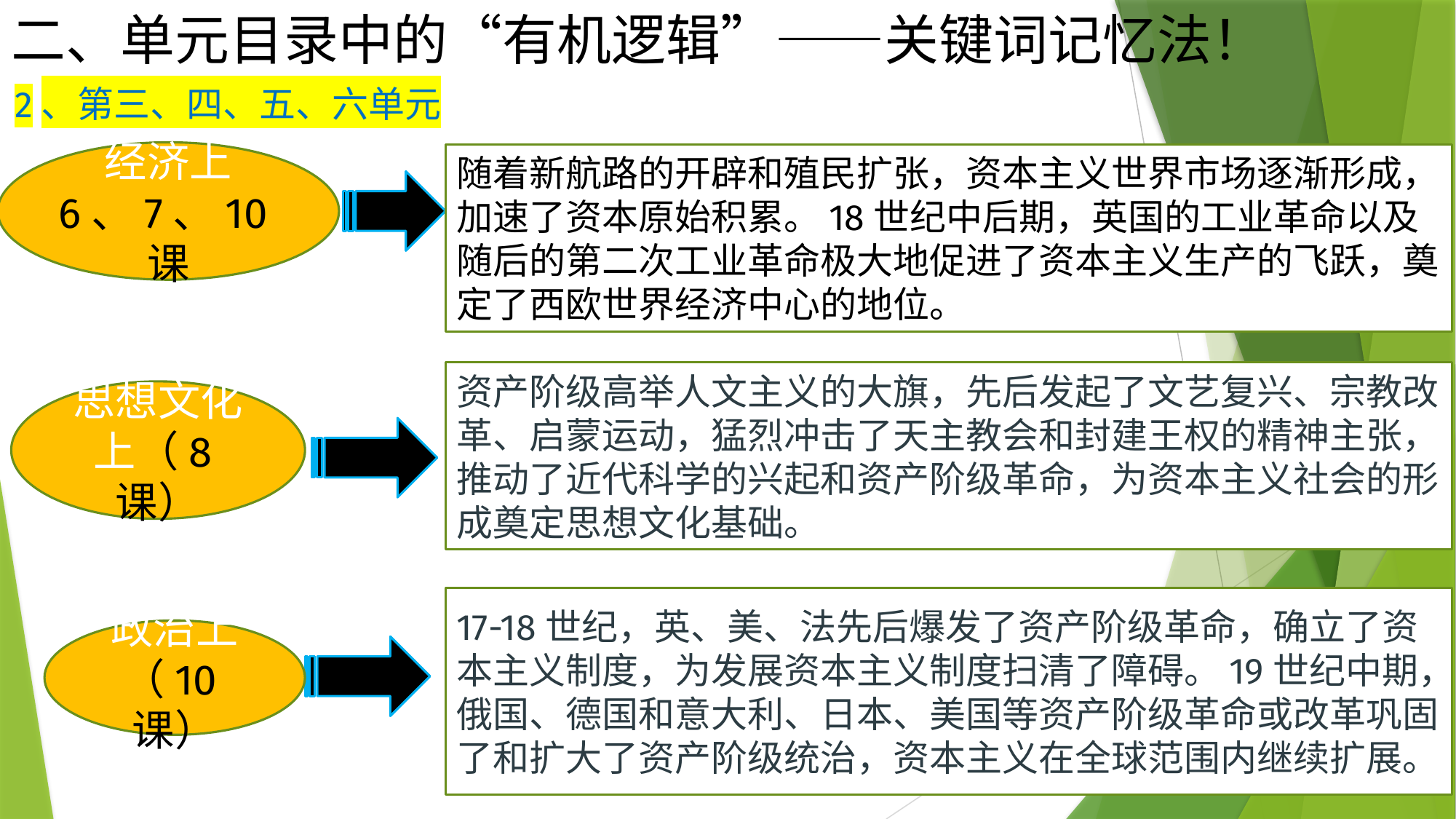

# 二、单元目录中的“有机逻辑”——关键词记忆法！
2、第三、四、五、六单元
经济上
6、7、10课
随着新航路的开辟和殖民扩张，资本主义世界市场逐渐形成，加速了资本原始积累。18世纪中后期，英国的工业革命以及随后的第二次工业革命极大地促进了资本主义生产的飞跃，奠定了西欧世界经济中心的地位。

资产阶级高举人文主义的大旗，先后发起了文艺复兴、宗教改革、启蒙运动，猛烈冲击了天主教会和封建王权的精神主张，推动了近代科学的兴起和资产阶级革命，为资本主义社会的形成奠定思想文化基础。
思想文化上（8课）

17-18世纪，英、美、法先后爆发了资产阶级革命，确立了资本主义制度，为发展资本主义制度扫清了障碍。19世纪中期，俄国、德国和意大利、日本、美国等资产阶级革命或改革巩固了和扩大了资产阶级统治，资本主义在全球范围内继续扩展。
政治上
（10课）